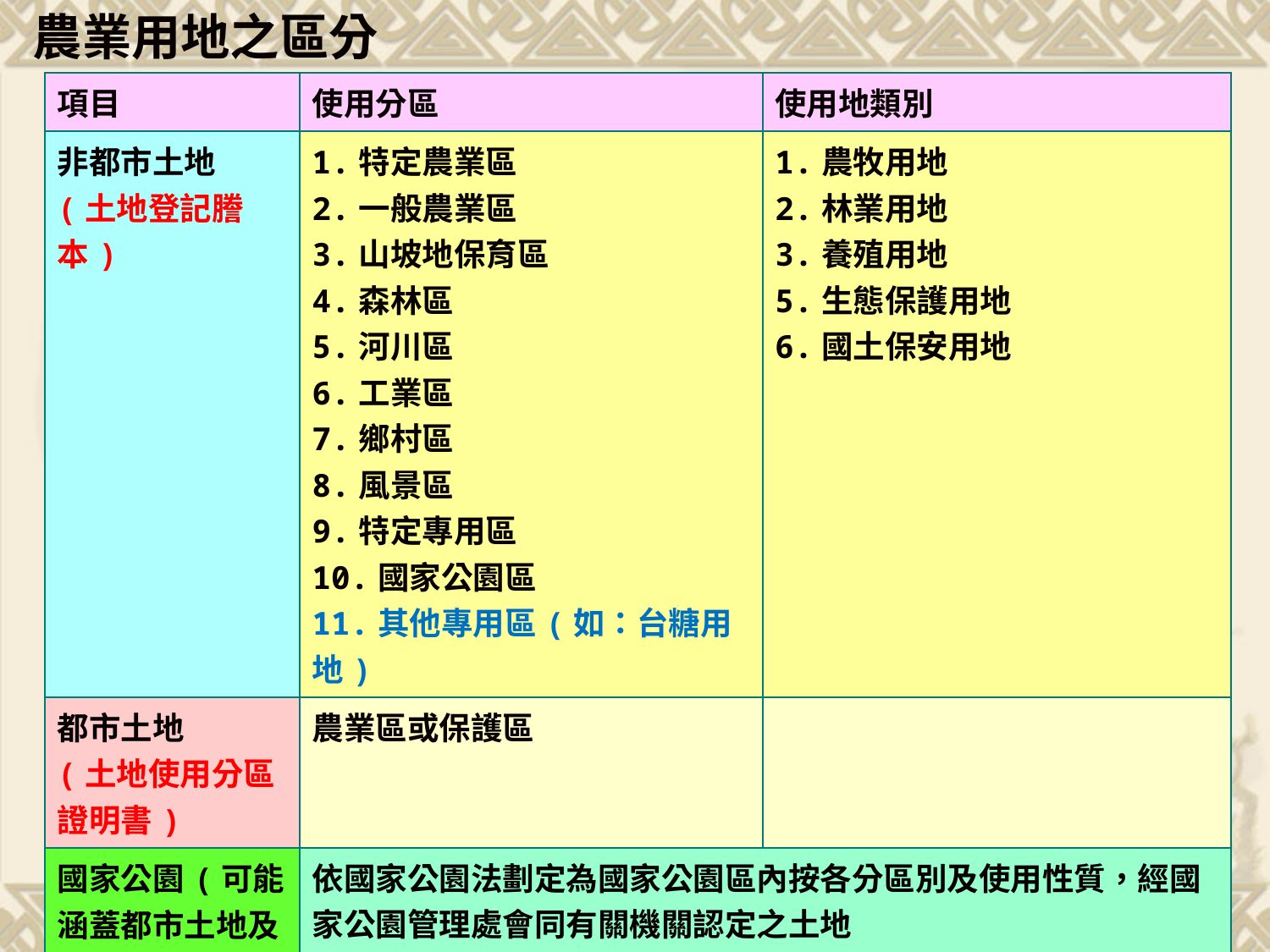

農業用地之區分
| 項目 | 使用分區 | 使用地類別 |
| --- | --- | --- |
| 非都市土地 (土地登記謄本) | 1.特定農業區 2.一般農業區 3.山坡地保育區 4.森林區 5.河川區 6.工業區 7.鄉村區 8.風景區 9.特定專用區 10.國家公園區 11.其他專用區(如：台糖用地) | 1.農牧用地 2.林業用地 3.養殖用地 5.生態保護用地 6.國土保安用地 |
| 都市土地 (土地使用分區證明書) | 農業區或保護區 |  |
| 國家公園(可能涵蓋都市土地及非都市土地) | 依國家公園法劃定為國家公園區內按各分區別及使用性質，經國家公園管理處會同有關機關認定之土地 (由國家公園管理處簽發證明文件) |  |
| 備註：1.農路使用之道地目用地，係於農業用地上供農路使用之土地。 2.上開分區內暫未依法編定用地別之土地，須經查勘編定。 |  |  |
21